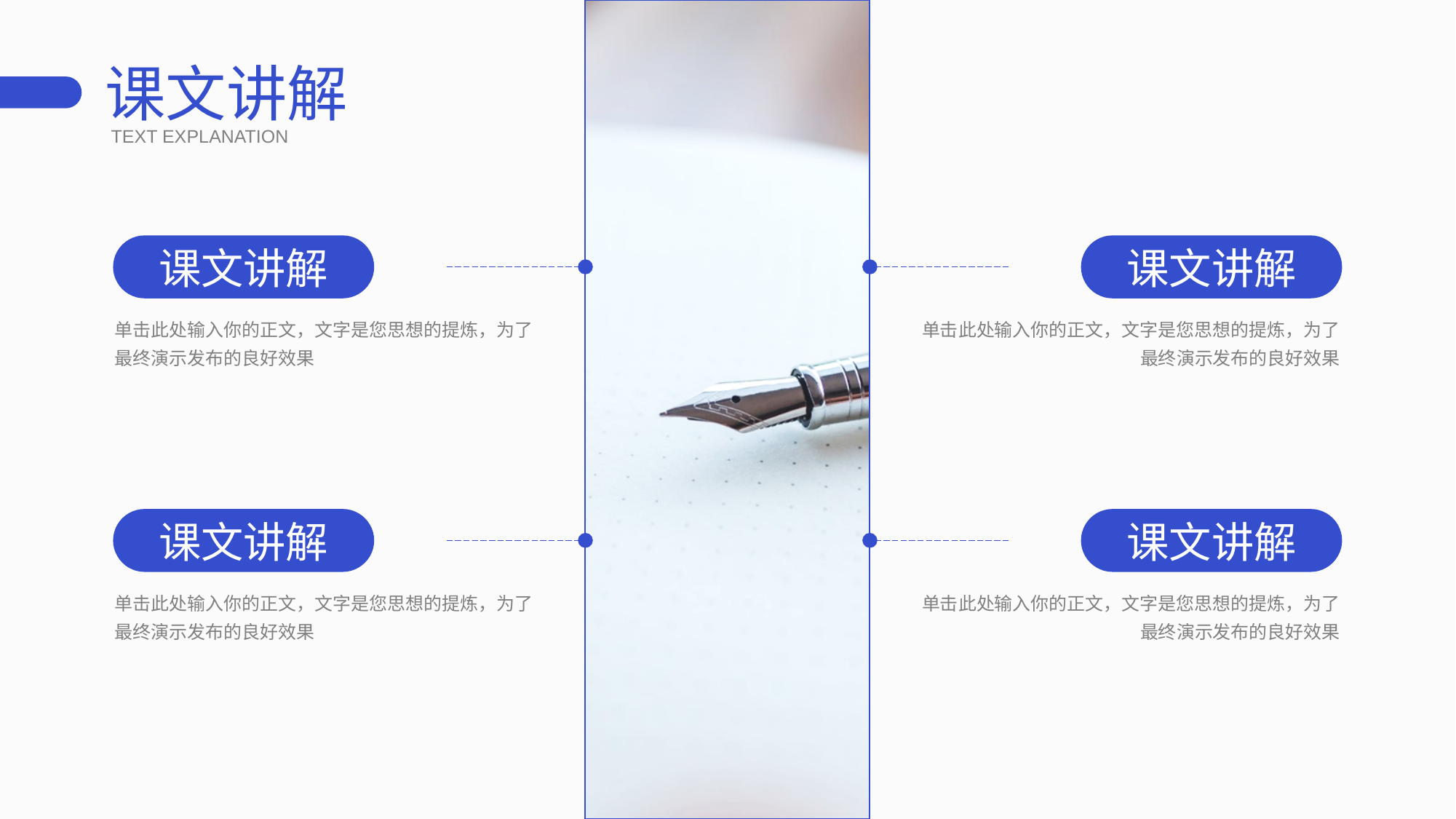

课文讲解

TEXT EXPLANATION

课文讲解
课文讲解
单击此处输入你的正文，文字是您思想的提炼，为了最终演示发布的良好效果
单击此处输入你的正文，文字是您思想的提炼，为了最终演示发布的良好效果

课文讲解
课文讲解
单击此处输入你的正文，文字是您思想的提炼，为了最终演示发布的良好效果
单击此处输入你的正文，文字是您思想的提炼，为了最终演示发布的良好效果